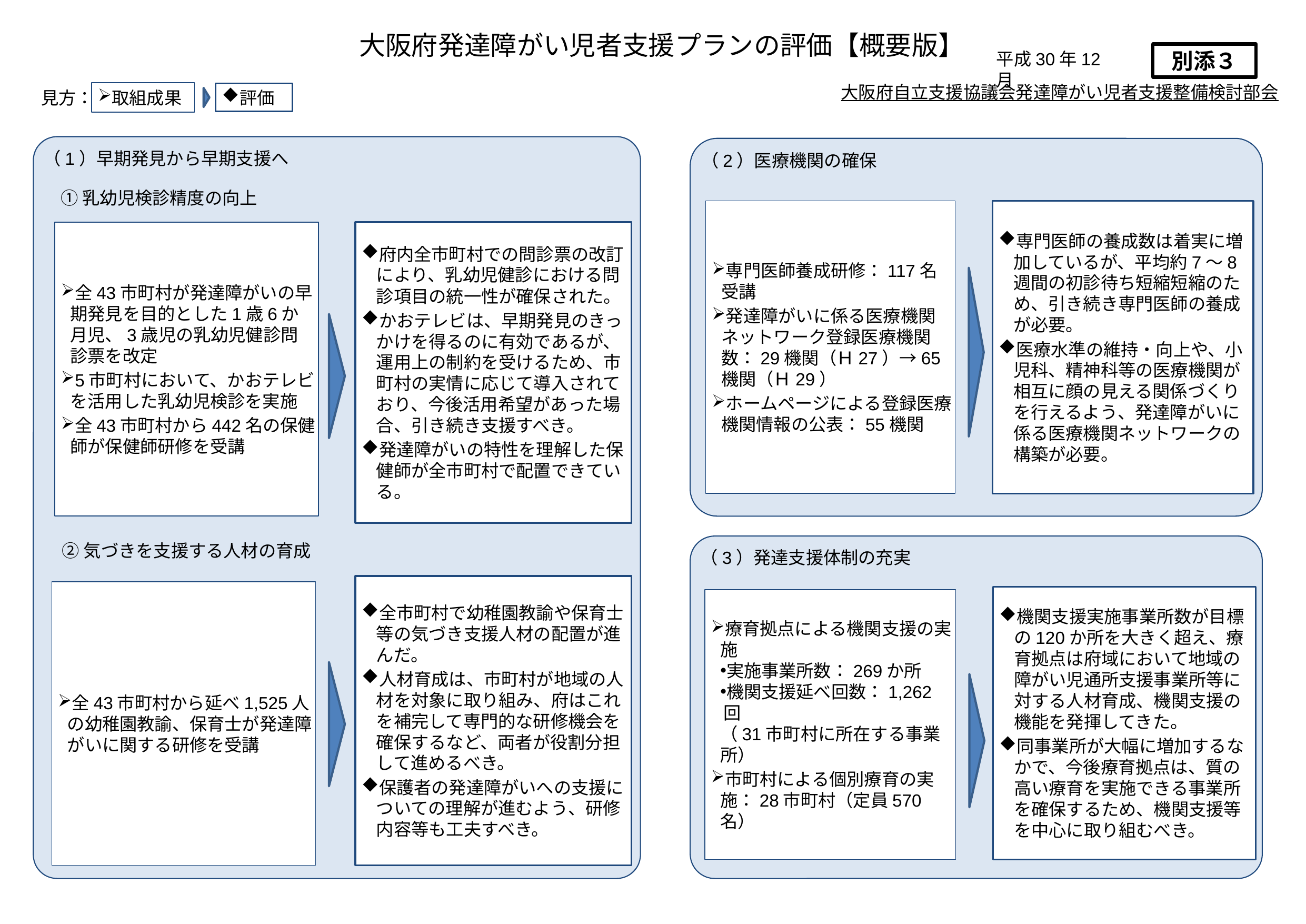

大阪府発達障がい児者支援プランの評価【概要版】
別添３
平成30年12月
大阪府自立支援協議会発達障がい児者支援整備検討部会
取組成果
評価

見方：
（1）早期発見から早期支援へ
①乳幼児検診精度の向上
全43市町村が発達障がいの早期発見を目的とした1歳6か月児、3歳児の乳幼児健診問診票を改定
5市町村において、かおテレビを活用した乳幼児検診を実施
全43市町村から442名の保健師が保健師研修を受講
府内全市町村での問診票の改訂により、乳幼児健診における問診項目の統一性が確保された。
かおテレビは、早期発見のきっかけを得るのに有効であるが、運用上の制約を受けるため、市町村の実情に応じて導入されており、今後活用希望があった場合、引き続き支援すべき。
発達障がいの特性を理解した保健師が全市町村で配置できている。

②気づきを支援する人材の育成
全市町村で幼稚園教諭や保育士等の気づき支援人材の配置が進んだ。
人材育成は、市町村が地域の人材を対象に取り組み、府はこれを補完して専門的な研修機会を確保するなど、両者が役割分担して進めるべき。
保護者の発達障がいへの支援についての理解が進むよう、研修内容等も工夫すべき。
全43市町村から延べ1,525人の幼稚園教諭、保育士が発達障がいに関する研修を受講

（2）医療機関の確保
専門医師養成研修：117名受講
発達障がいに係る医療機関ネットワーク登録医療機関数：29機関（Ｈ27）→65機関（Ｈ29）
ホームページによる登録医療機関情報の公表：55機関
専門医師の養成数は着実に増加しているが、平均約7～8週間の初診待ち短縮短縮のため、引き続き専門医師の養成が必要。
医療水準の維持・向上や、小児科、精神科等の医療機関が相互に顔の見える関係づくりを行えるよう、発達障がいに係る医療機関ネットワークの構築が必要。

（3）発達支援体制の充実
機関支援実施事業所数が目標の120か所を大きく超え、療育拠点は府域において地域の障がい児通所支援事業所等に対する人材育成、機関支援の機能を発揮してきた。
同事業所が大幅に増加するなかで、今後療育拠点は、質の高い療育を実施できる事業所を確保するため、機関支援等を中心に取り組むべき。
療育拠点による機関支援の実施
実施事業所数：269か所
機関支援延べ回数：1,262回
（31市町村に所在する事業所）
市町村による個別療育の実施：28市町村（定員570名）